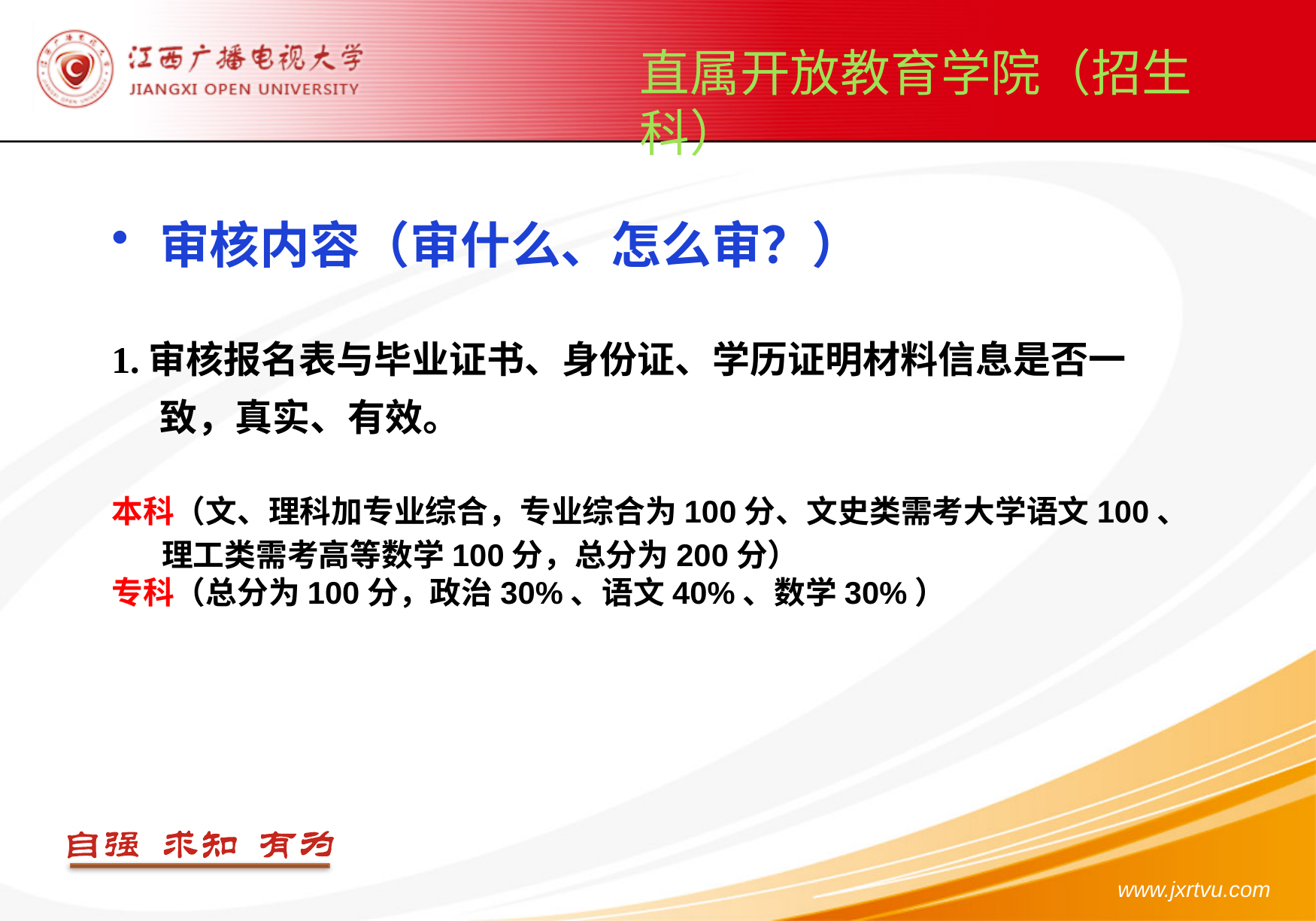

直属开放教育学院（招生科）
审核内容（审什么、怎么审？）

1.审核报名表与毕业证书、身份证、学历证明材料信息是否一致，真实、有效。

本科（文、理科加专业综合，专业综合为100分、文史类需考大学语文100、
      理工类需考高等数学100分，总分为200分）
专科（总分为100分，政治30%、语文40%、数学30%）